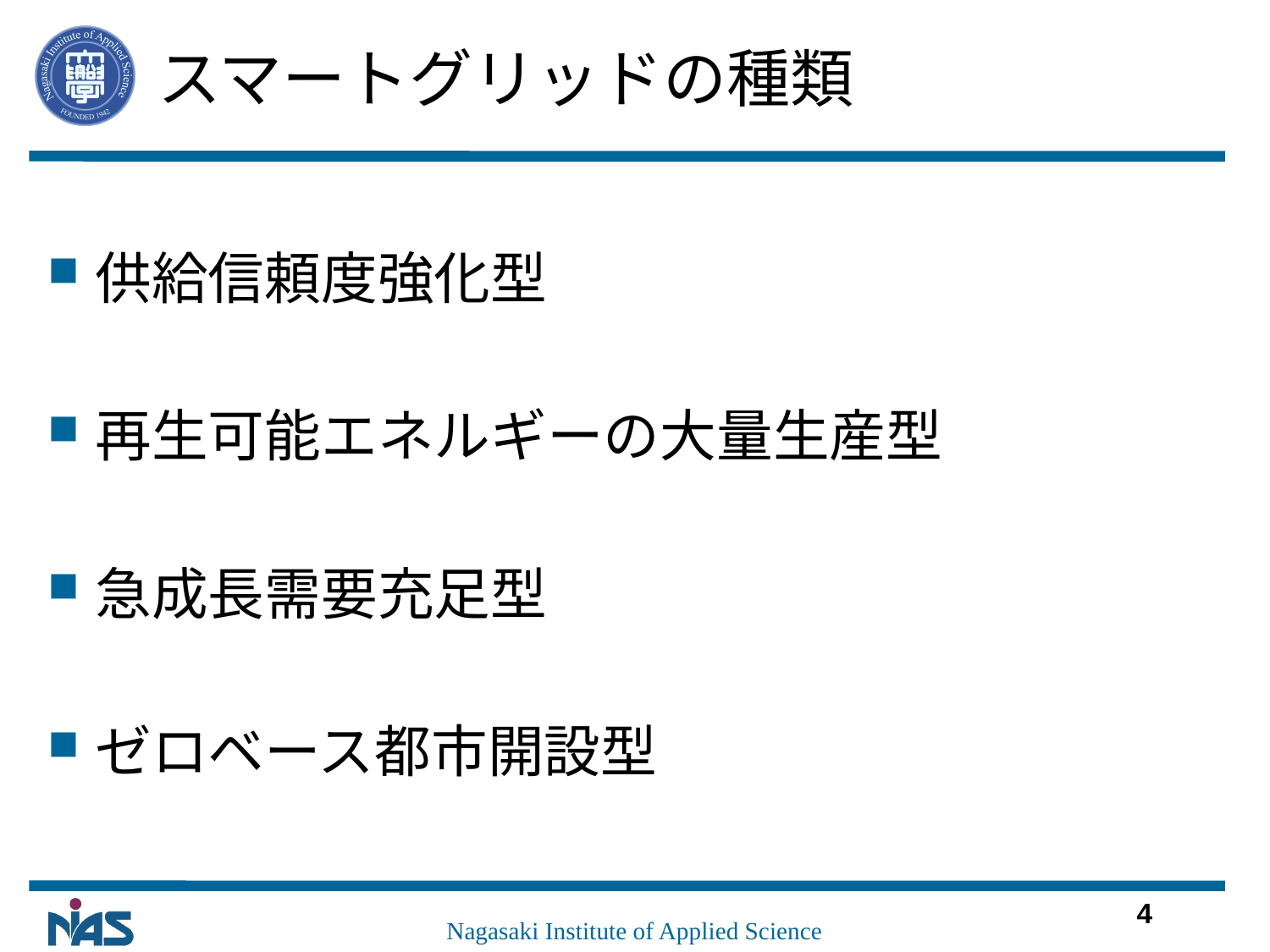

# スマートグリッドの種類
供給信頼度強化型

再生可能エネルギーの大量生産型

急成長需要充足型

ゼロベース都市開設型